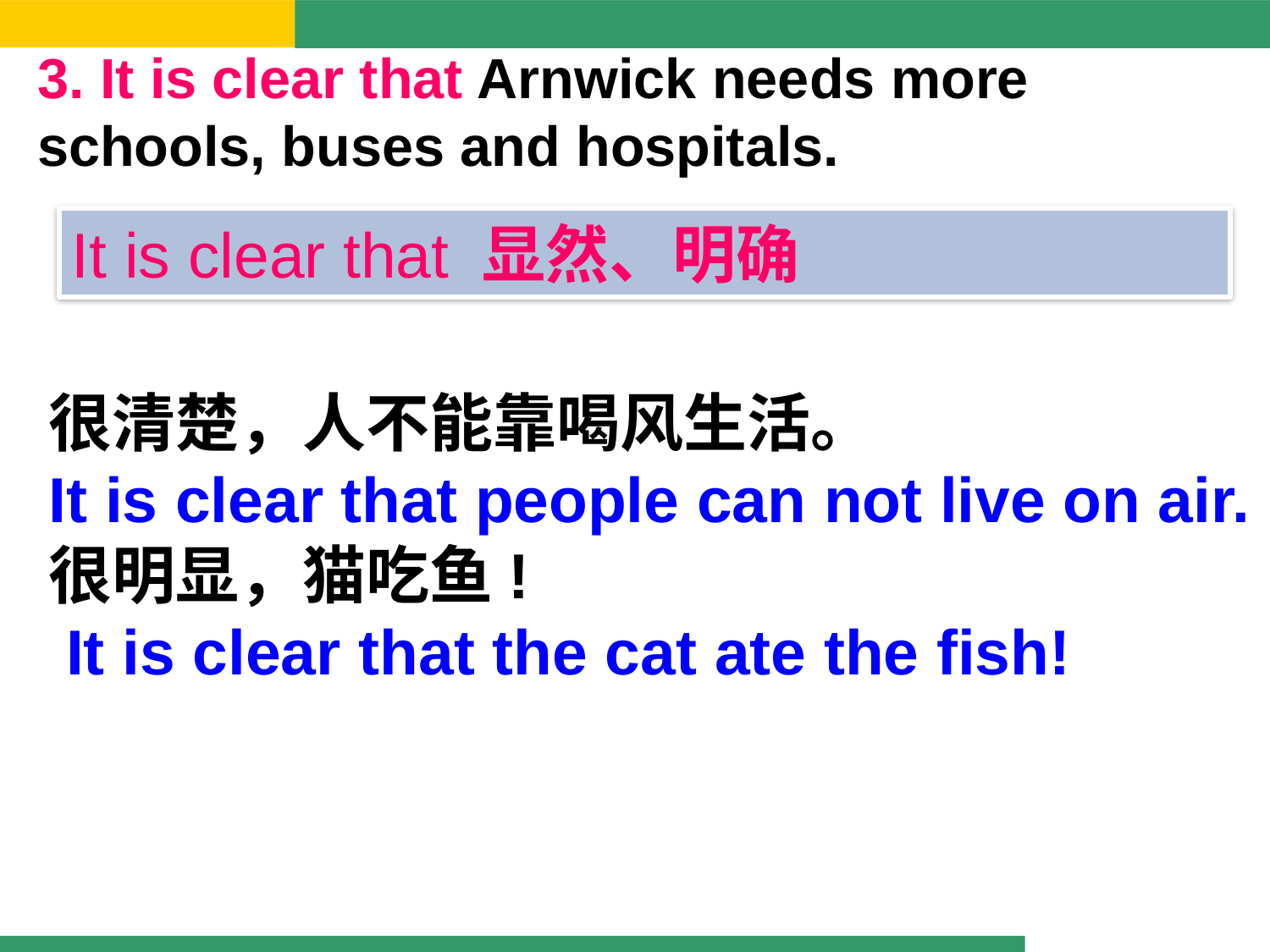

3. It is clear that Arnwick needs more schools, buses and hospitals.
It is clear that 显然、明确
很清楚，人不能靠喝风生活。
It is clear that people can not live on air.
很明显，猫吃鱼!
 It is clear that the cat ate the fish!